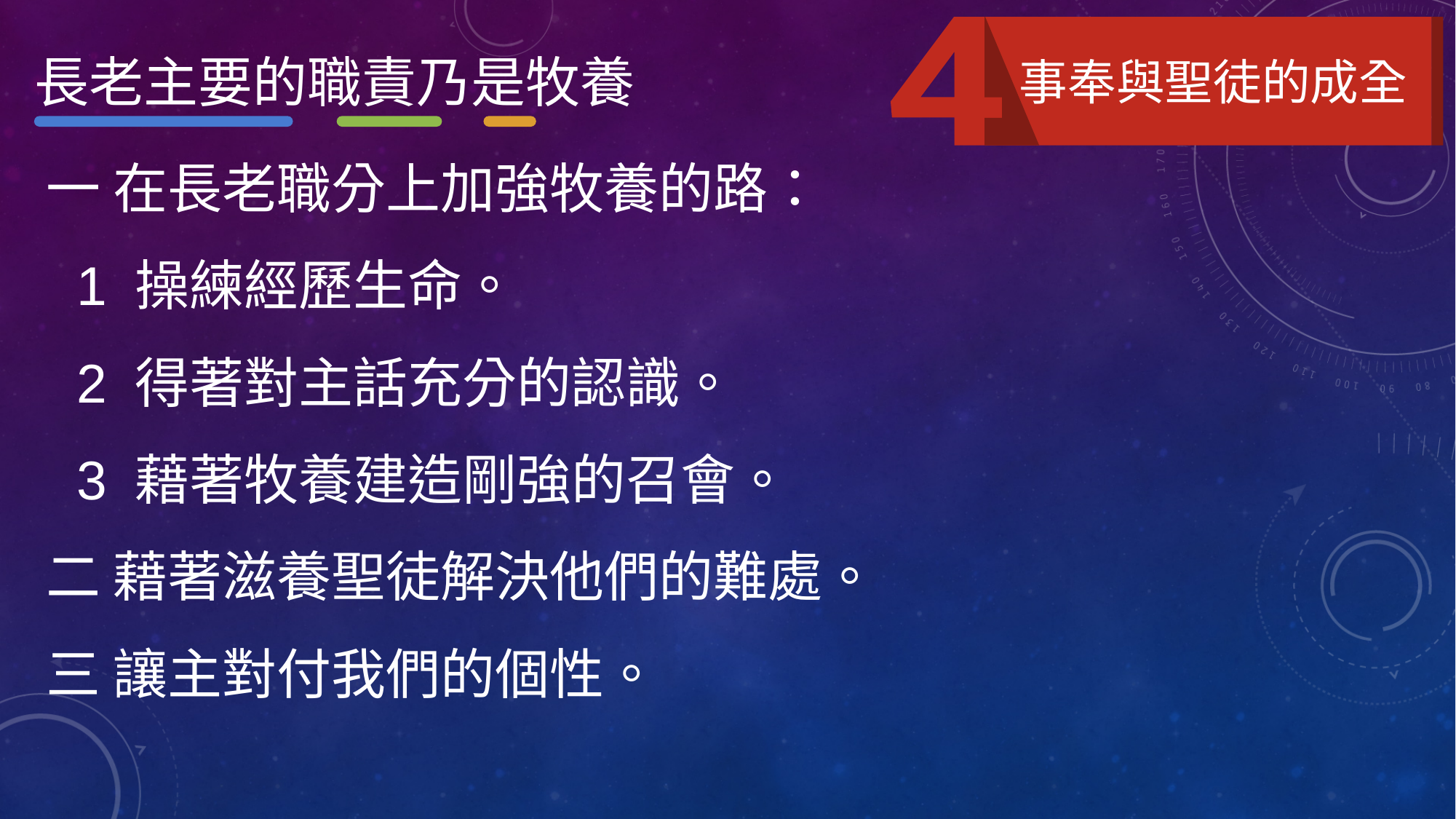

長老主要的職責乃是牧養
事奉與聖徒的成全

一 在長老職分上加強牧養的路：
  1 操練經歷生命。
  2 得著對主話充分的認識。
  3 藉著牧養建造剛強的召會。
二 藉著滋養聖徒解決他們的難處。
三 讓主對付我們的個性。